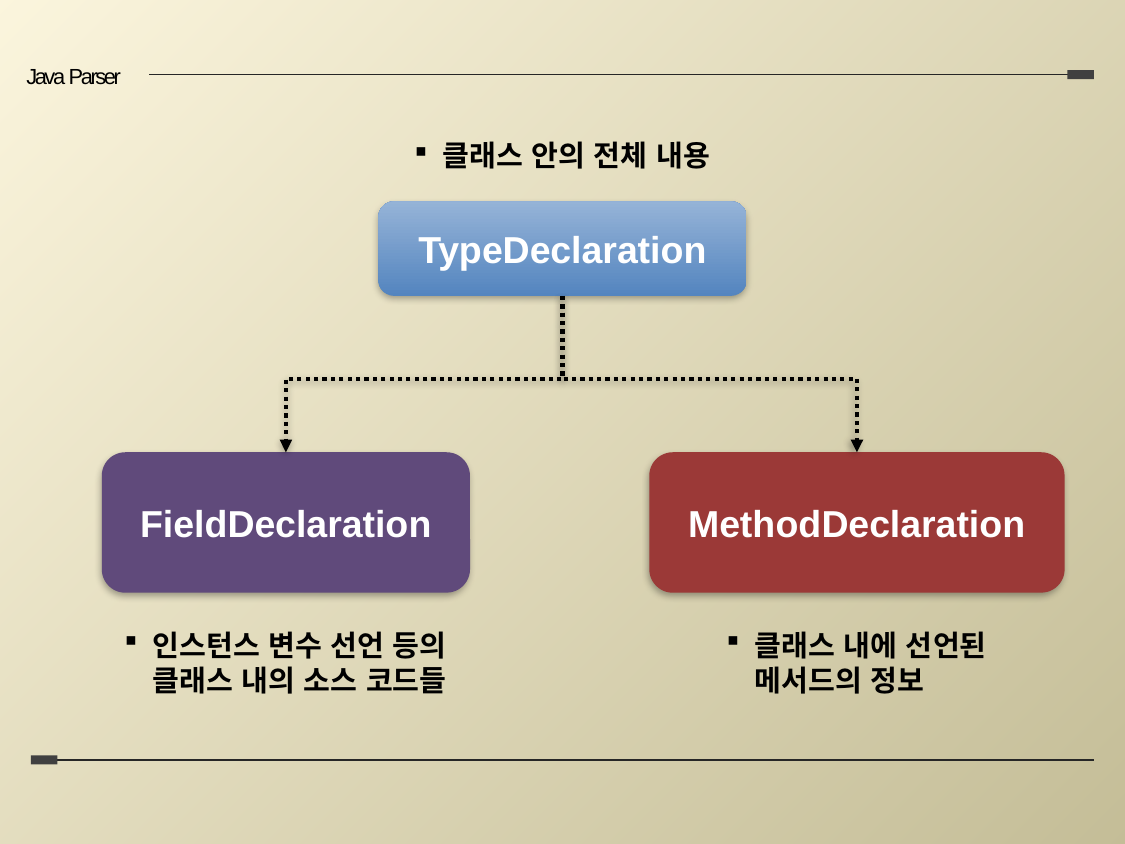

Java Parser

클래스 안의 전체 내용
TypeDeclaration
FieldDeclaration
MethodDeclaration
인스턴스 변수 선언 등의
클래스 내의 소스 코드들
클래스 내에 선언된
메서드의 정보